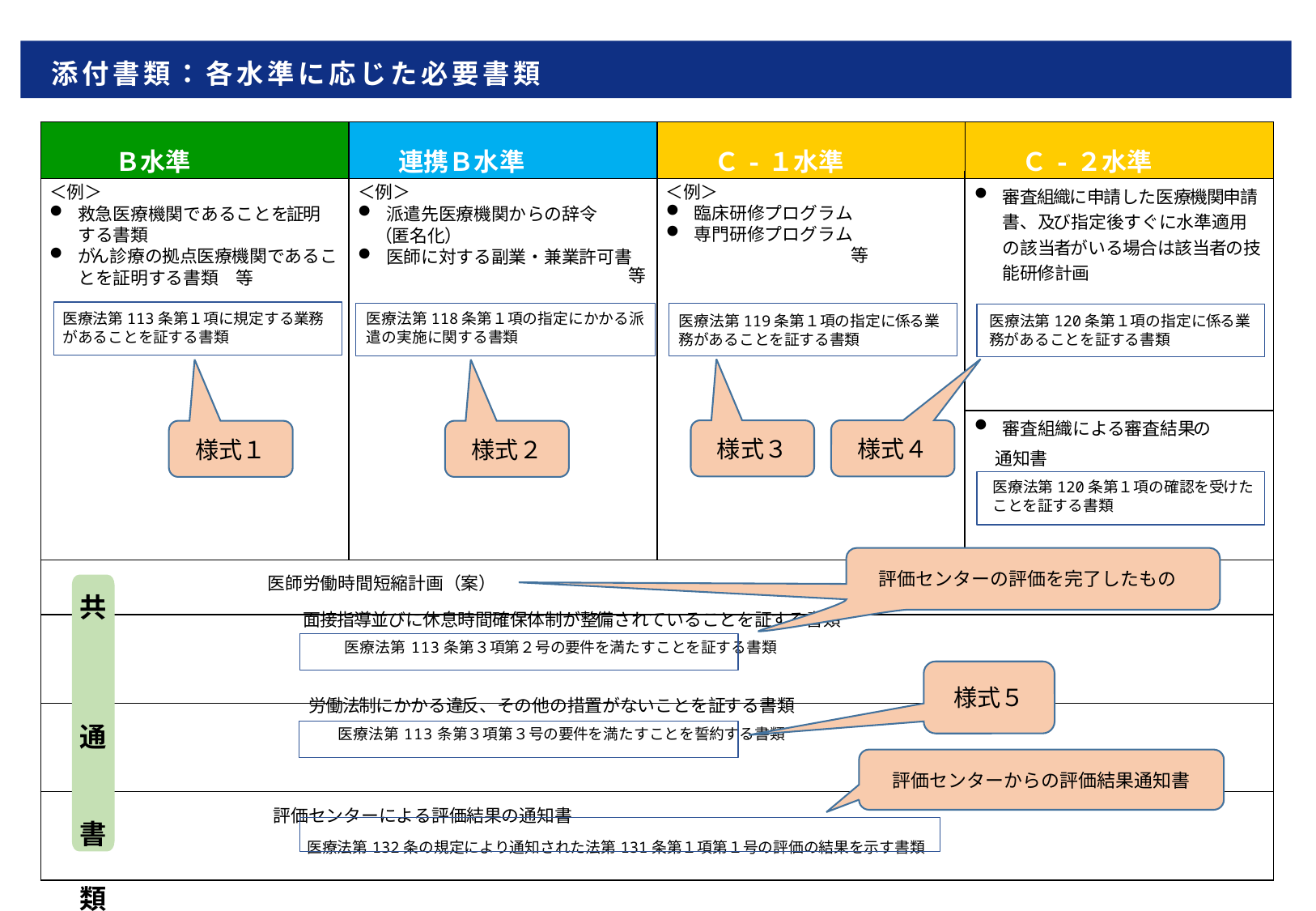

添付書類：各水準に応じた必要書類
| Ｂ⽔準 | 連携Ｂ⽔準 | Ｃ-１⽔準 | Ｃ-２⽔準 |
| --- | --- | --- | --- |
| ＜例＞ 救急医療機関であることを証明する書類 がん診療の拠点医療機関であることを証明する書類　等 | ＜例＞ 派遣先医療機関からの辞令 　（匿名化） 医師に対する副業・兼業許可書 等 | ＜例＞ 臨床研修プログラム 専門研修プログラム 等 | 審査組織に申請した医療機関申請書、及び指定後すぐに水準適用の該当者がいる場合は該当者の技能研修計画 |
|  |  |  | 審査組織による審査結果の 　 通知書 |
| 医師労働時間短縮計画（案） |  |  |  |
| 面接指導並びに休息時間確保体制が整備されていることを証する書類 医療法第113条第３項第２号の要件を満たすことを証する書類 |  |  |  |
| 労働法制にかかる違反、その他の措置がないことを証する書類 医療法第113条第３項第３号の要件を満たすことを誓約する書類 |  |  |  |
| 評価センターによる評価結果の通知書 　　　　　　　　　　　　　　　　　　医療法第132条の規定により通知された法第131条第１項第１号の評価の結果を示す書類 |  |  |  |

医療法第113条第１項に規定する業務があることを証する書類

医療法第118条第１項の指定にかかる派遣の実施に関する書類

医療法第119条第１項の指定に係る業務があることを証する書類

医療法第120条第１項の指定に係る業務があることを証する書類

様式３
様式４
様式１
様式２

医療法第120条第１項の確認を受けたことを証する書類

　　　　　　　　　　　　　　　　　　評価センターの評価を完了したもの

共
　通
　書
　類

様式５

評価センターからの評価結果通知書